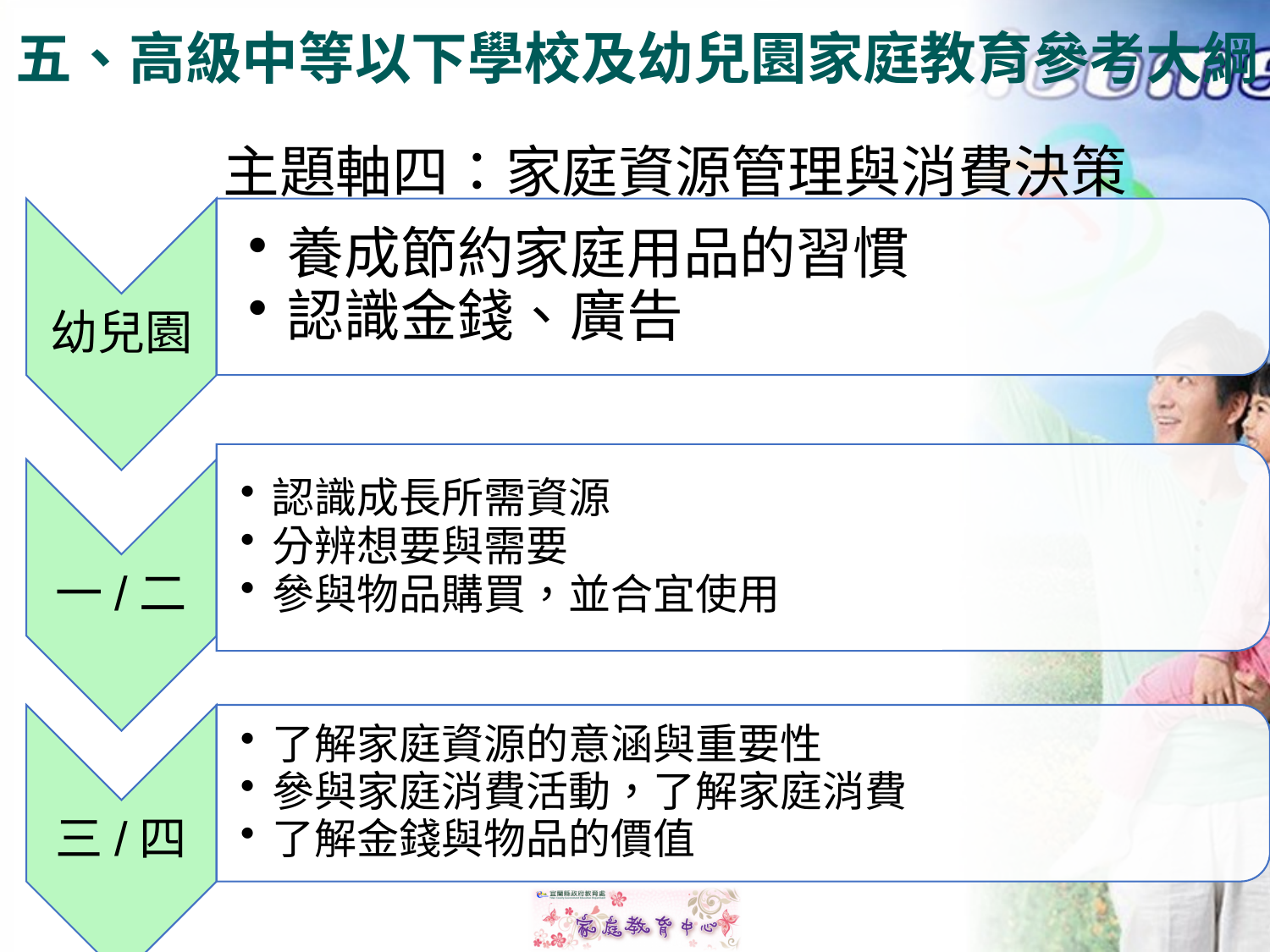

五、高級中等以下學校及幼兒園家庭教育參考大綱
主題軸四：家庭資源管理與消費決策
幼兒園
養成節約家庭用品的習慣
認識金錢、廣告
一/二
認識成長所需資源
分辨想要與需要
參與物品購買，並合宜使用
三/四
了解家庭資源的意涵與重要性
參與家庭消費活動，了解家庭消費
了解金錢與物品的價值
58